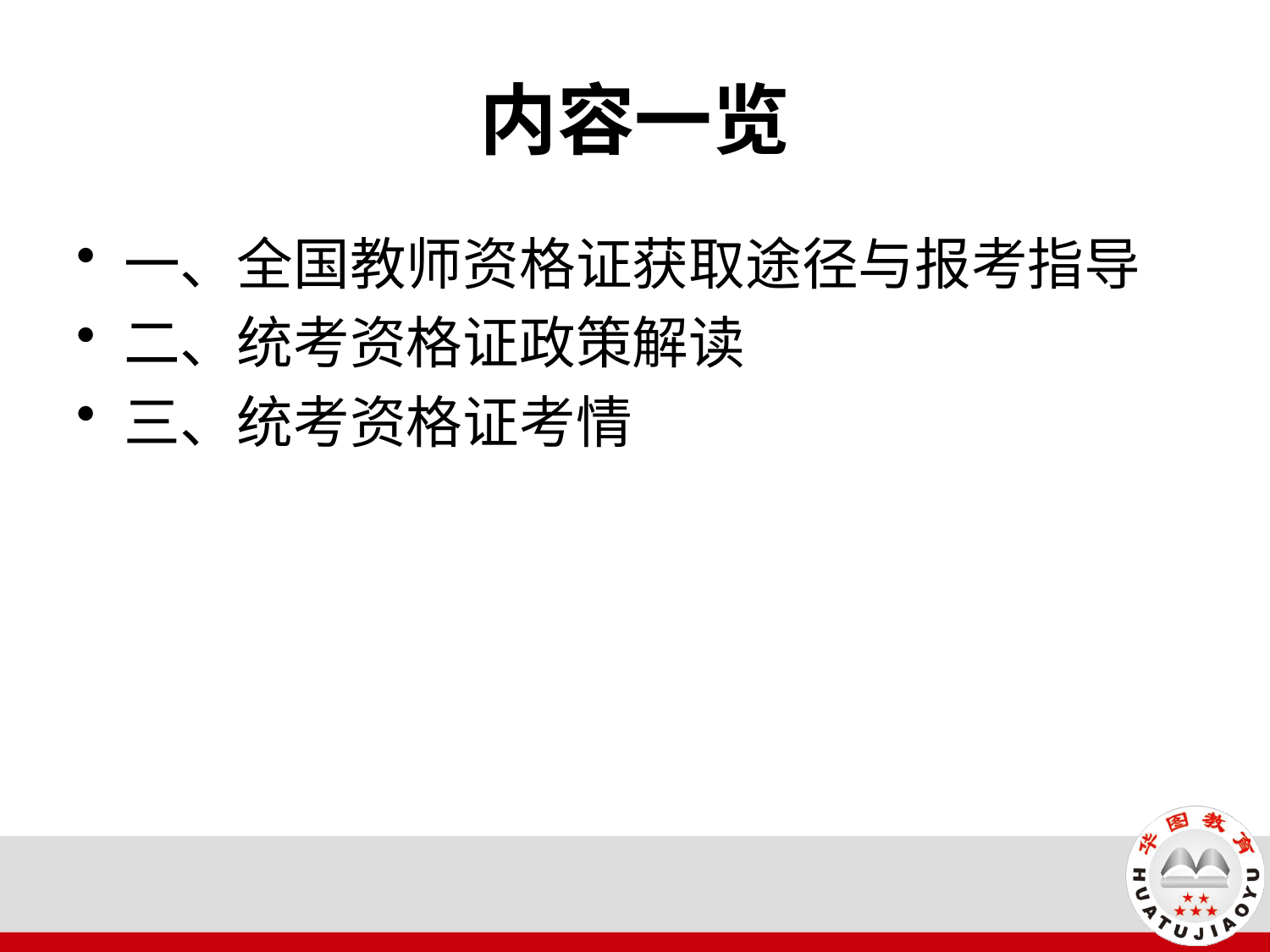

# 内容一览
一、全国教师资格证获取途径与报考指导
二、统考资格证政策解读
三、统考资格证考情